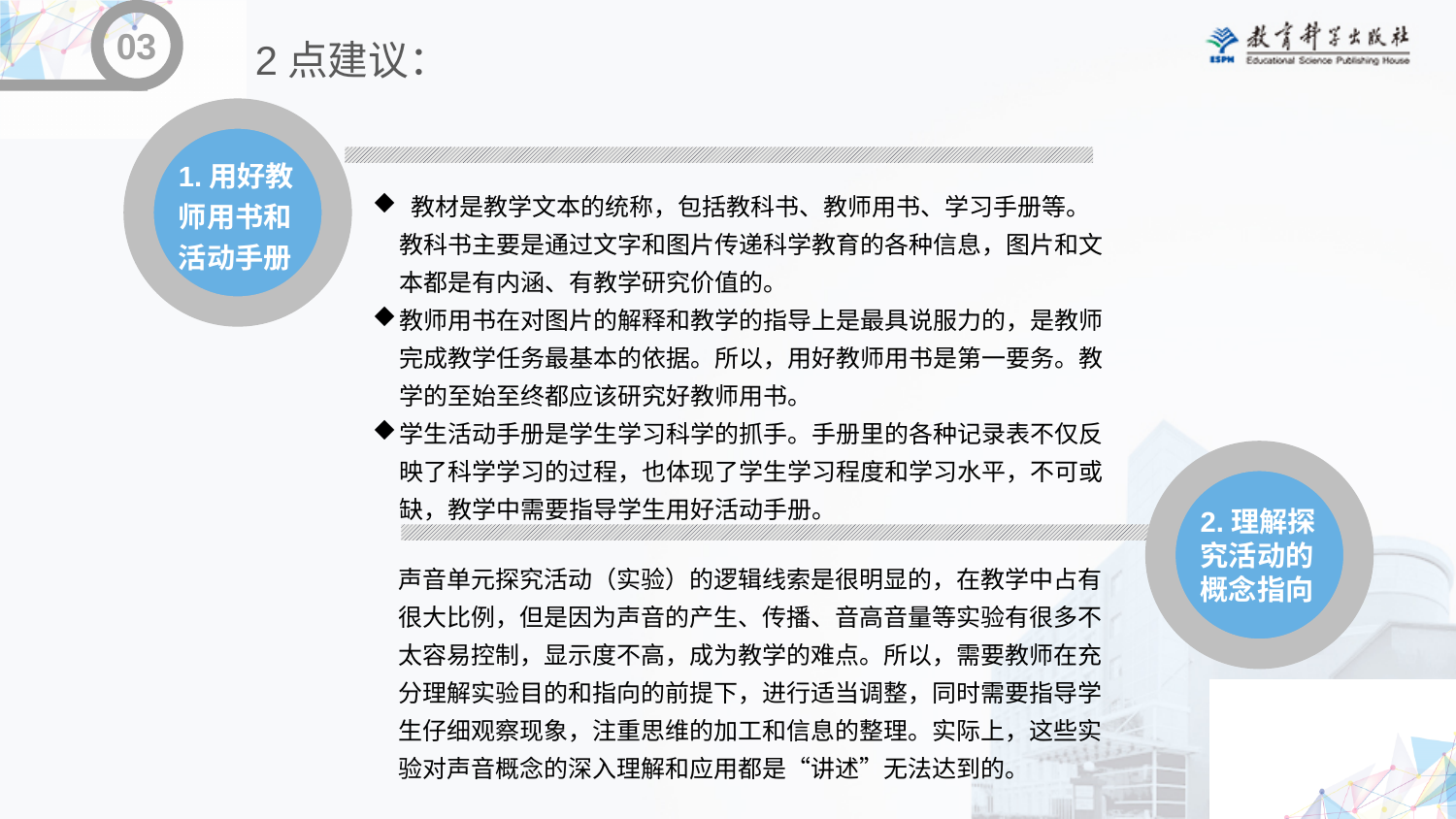

03
2点建议：

1.用好教师用书和活动手册

 教材是教学文本的统称，包括教科书、教师用书、学习手册等。教科书主要是通过文字和图片传递科学教育的各种信息，图片和文本都是有内涵、有教学研究价值的。
教师用书在对图片的解释和教学的指导上是最具说服力的，是教师完成教学任务最基本的依据。所以，用好教师用书是第一要务。教学的至始至终都应该研究好教师用书。
学生活动手册是学生学习科学的抓手。手册里的各种记录表不仅反映了科学学习的过程，也体现了学生学习程度和学习水平，不可或缺，教学中需要指导学生用好活动手册。
2.理解探究活动的概念指向

声音单元探究活动（实验）的逻辑线索是很明显的，在教学中占有很大比例，但是因为声音的产生、传播、音高音量等实验有很多不太容易控制，显示度不高，成为教学的难点。所以，需要教师在充分理解实验目的和指向的前提下，进行适当调整，同时需要指导学生仔细观察现象，注重思维的加工和信息的整理。实际上，这些实验对声音概念的深入理解和应用都是“讲述”无法达到的。